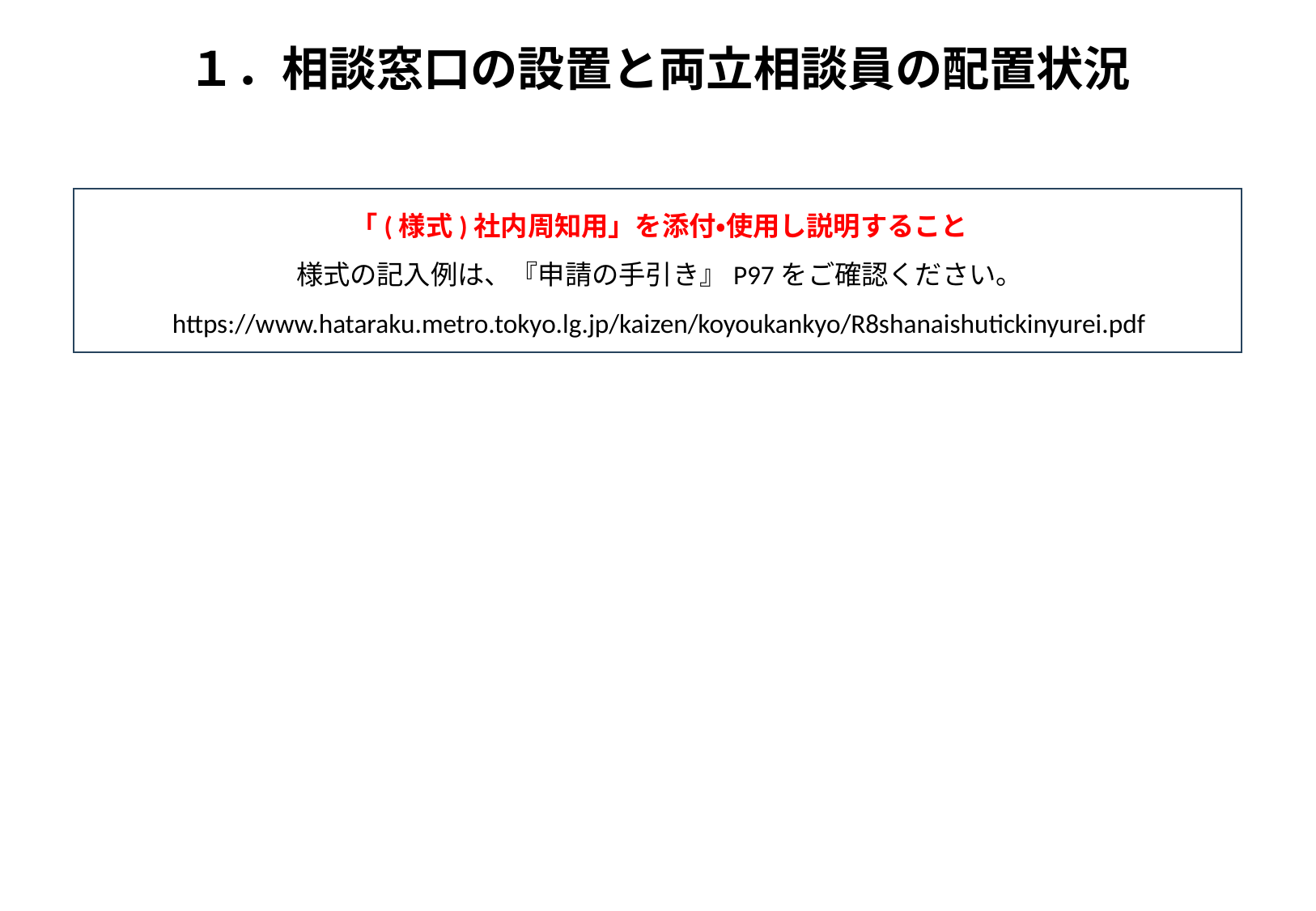

１．相談窓口の設置と両立相談員の配置状況

「(様式)社内周知用」を添付・使用し説明すること
様式の記入例は、『申請の手引き』P97をご確認ください。
https://www.hataraku.metro.tokyo.lg.jp/kaizen/koyoukankyo/R8shanaishutickinyurei.pdf